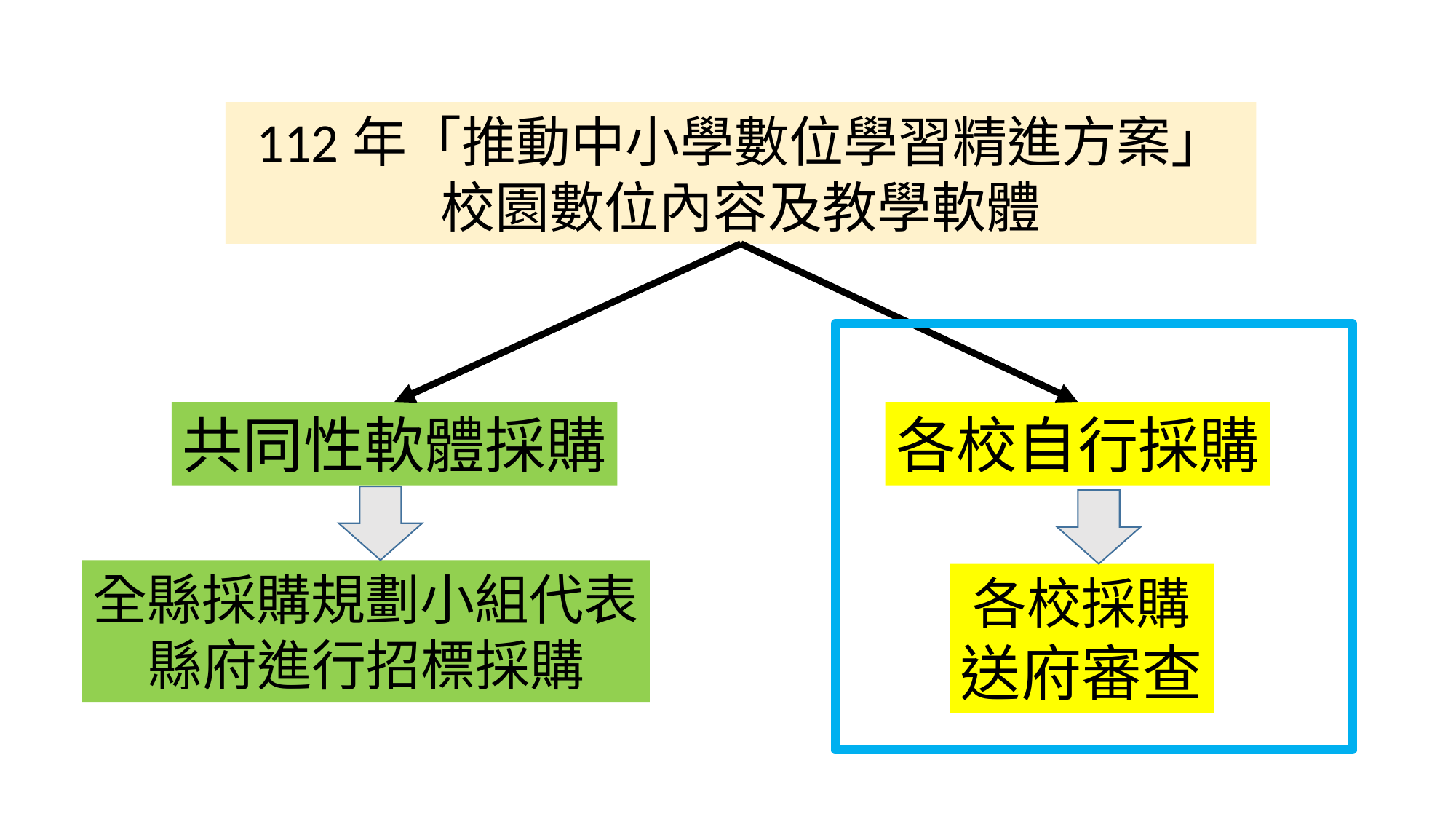

112年「推動中小學數位學習精進方案」校園數位內容及教學軟體

共同性軟體採購
各校自行採購

全縣採購規劃小組代表
縣府進行招標採購
各校採購
送府審查